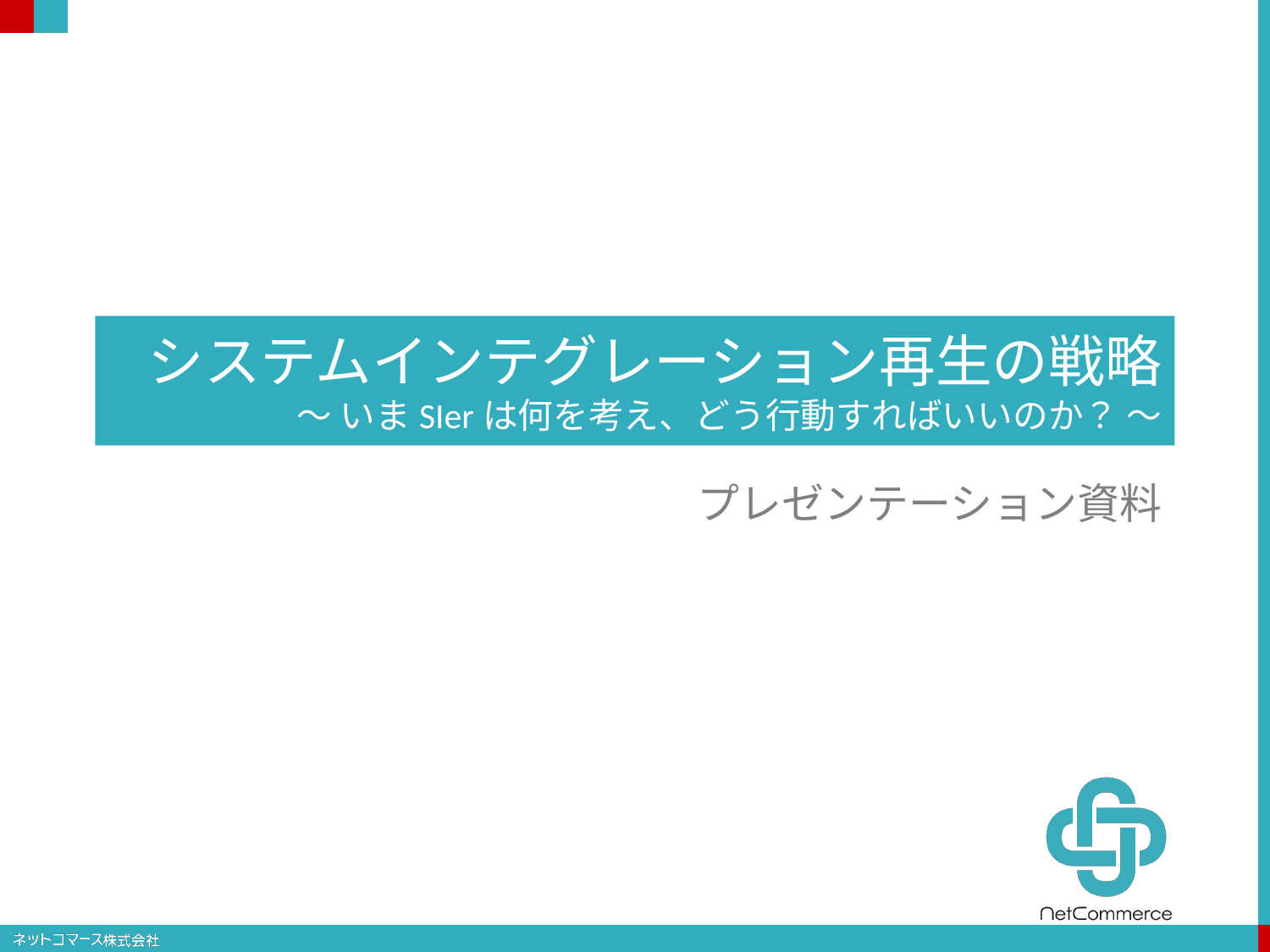

# システムインテグレーション再生の戦略 〜 いまSIerは何を考え、どう行動すればいいのか？ 〜
プレゼンテーション資料